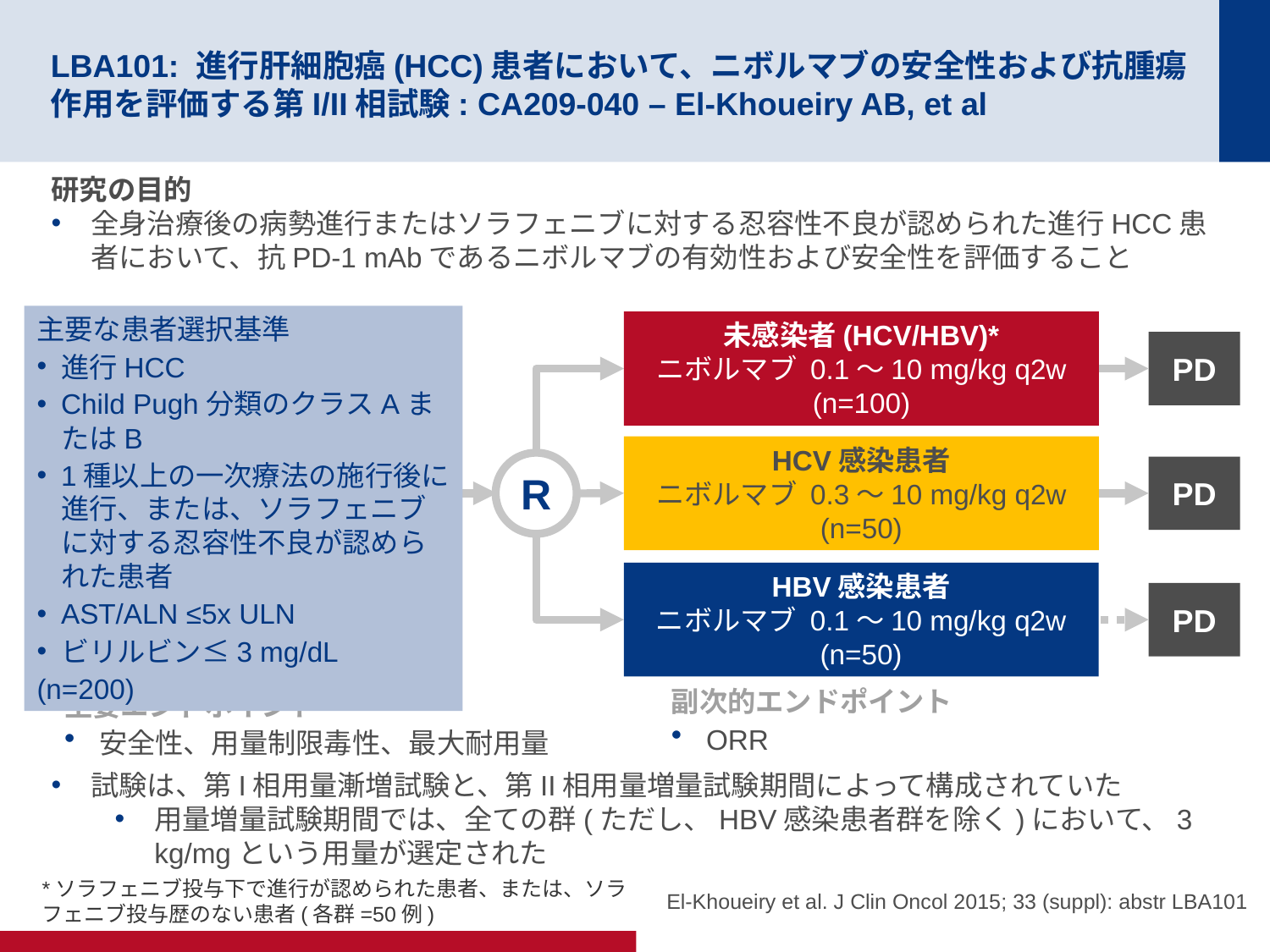

# LBA101: 進行肝細胞癌(HCC)患者において、ニボルマブの安全性および抗腫瘍作用を評価する第I/II相試験: CA209-040 – El-Khoueiry AB, et al
研究の目的
全身治療後の病勢進行またはソラフェニブに対する忍容性不良が認められた進行HCC患者において、抗PD-1 mAbであるニボルマブの有効性および安全性を評価すること

試験は、第I相用量漸増試験と、第II相用量増量試験期間によって構成されていた
用量増量試験期間では、全ての群(ただし、HBV感染患者群を除く)において、3 kg/mgという用量が選定された
主要な患者選択基準
進行HCC
Child Pugh分類のクラスAまたはB
1種以上の一次療法の施行後に進行、または、ソラフェニブに対する忍容性不良が認められた患者
AST/ALN ≤5x ULN
ビリルビン≤3 mg/dL
(n=200)
未感染者(HCV/HBV)*
ニボルマブ 0.1～10 mg/kg q2w
(n=100)
PD
HCV感染患者
ニボルマブ 0.3～10 mg/kg q2w (n=50)
R
PD
HBV感染患者
ニボルマブ 0.1～10 mg/kg q2w
(n=50)
PD
副次的エンドポイント
ORR
主要エンドポイント
安全性、用量制限毒性、最大耐用量
El-Khoueiry et al. J Clin Oncol 2015; 33 (suppl): abstr LBA101
*ソラフェニブ投与下で進行が認められた患者、または、ソラフェニブ投与歴のない患者(各群=50例)